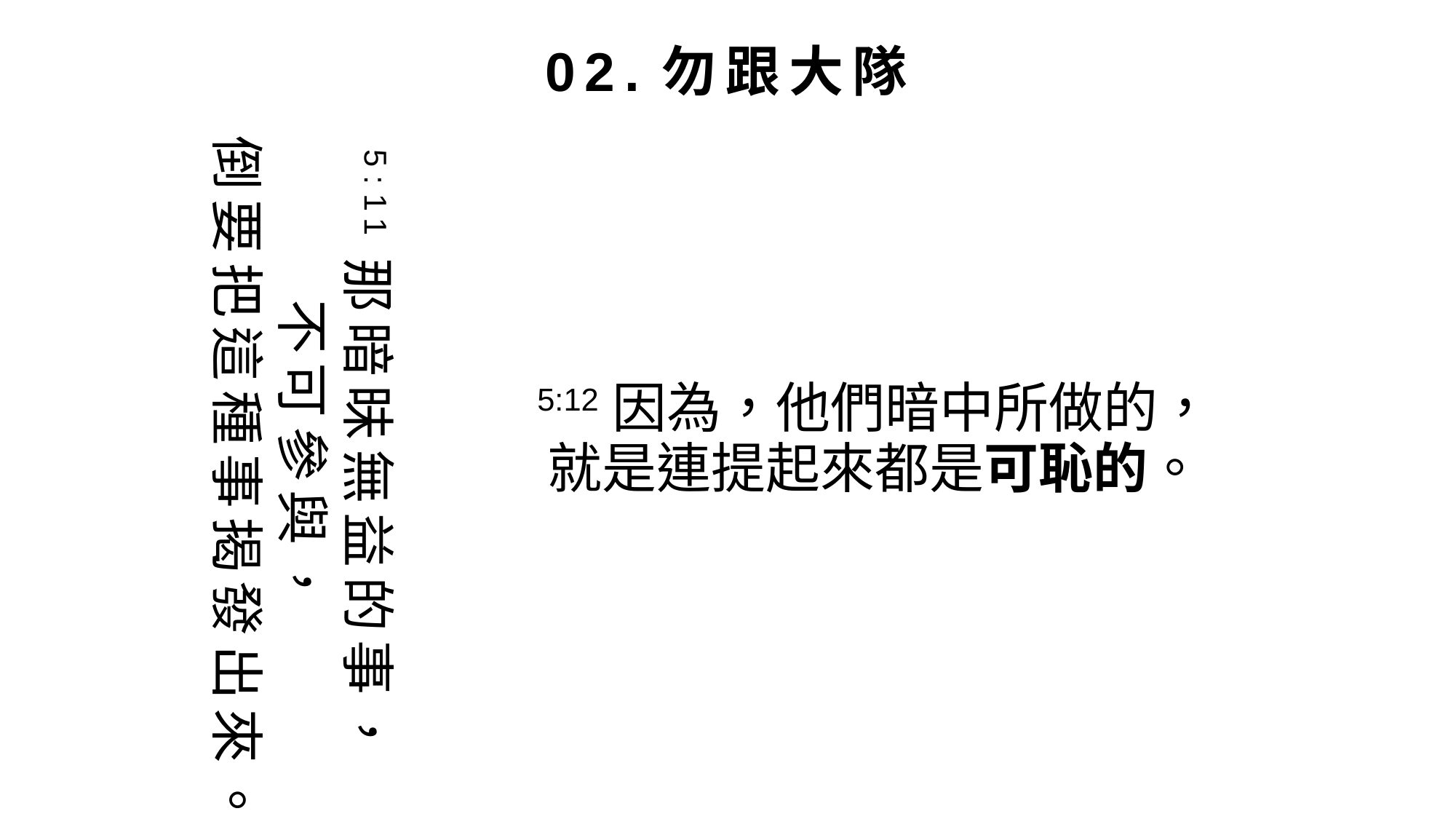

02.勿跟大隊

5:11那暗昧無益的事，
不可參與，
倒要把這種事揭發出來。

5:12因為，他們暗中所做的，
就是連提起來都是可恥的。